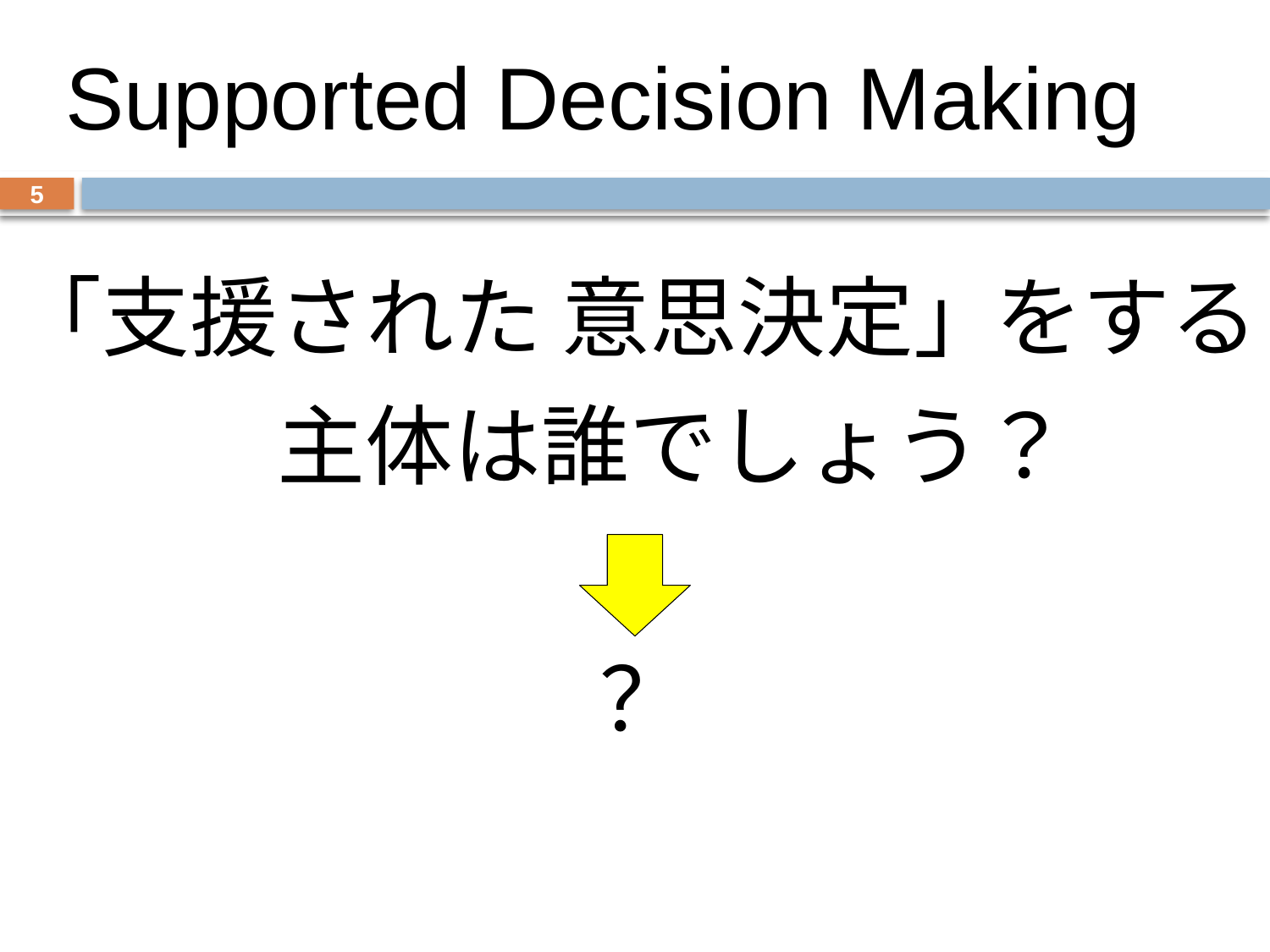

Supported Decision Making
5
「支援された
意思決定」
をする
主体は誰でしょう？

？